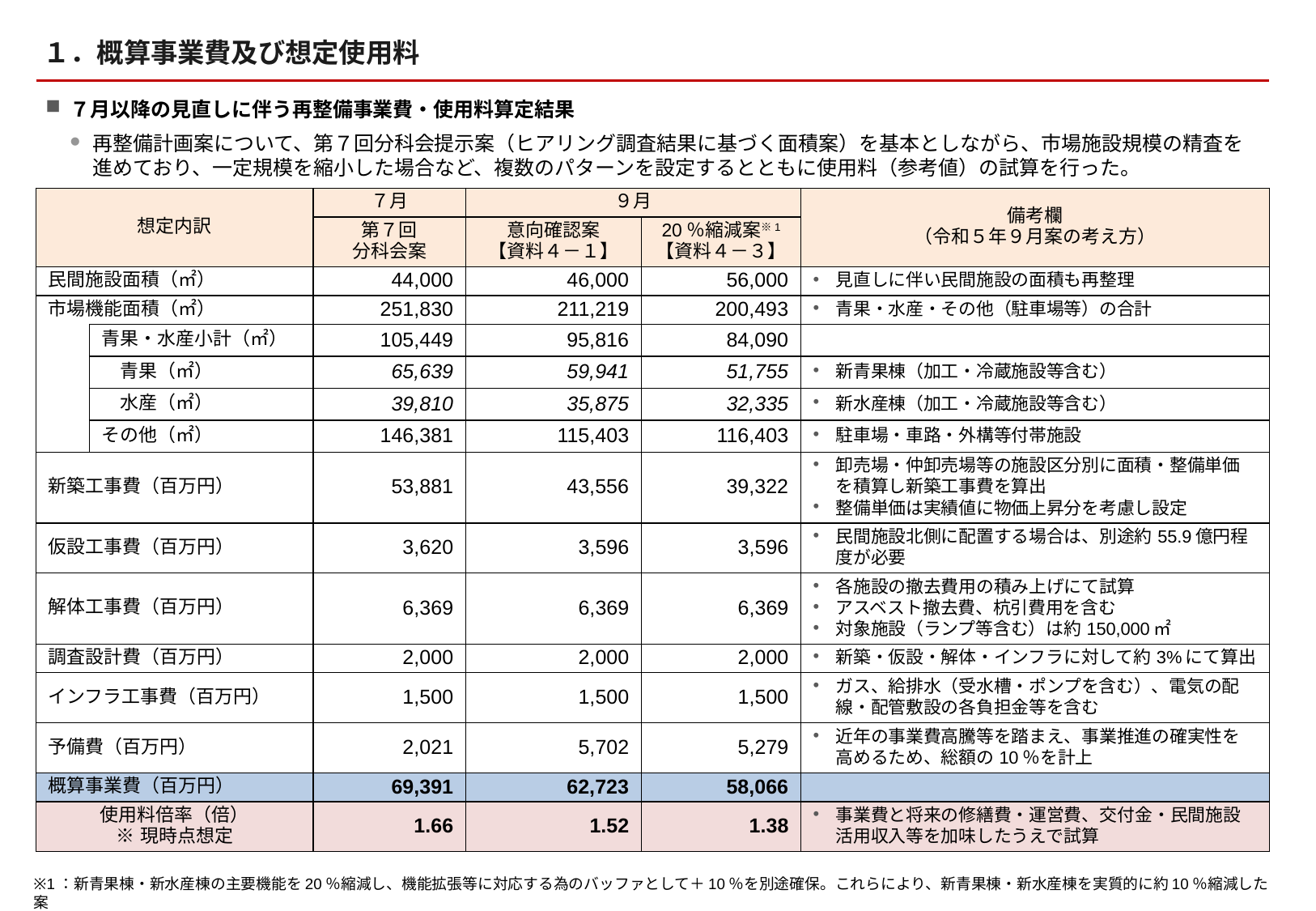

１．概算事業費及び想定使用料
７月以降の見直しに伴う再整備事業費・使用料算定結果
再整備計画案について、第７回分科会提示案（ヒアリング調査結果に基づく面積案）を基本としながら、市場施設規模の精査を進めており、一定規模を縮小した場合など、複数のパターンを設定するとともに使用料（参考値）の試算を行った。
| 想定内訳 |  | ７月 | ９月 |  | 備考欄 （令和５年９月案の考え方） |
| --- | --- | --- | --- | --- | --- |
| 想定内訳 |  | 第７回 分科会案 | 意向確認案 【資料４－１】 | 20％縮減案※1 【資料４－３】 |  |
| 民間施設面積（㎡） |  | 44,000 | 46,000 | 56,000 | 見直しに伴い民間施設の面積も再整理 |
| 市場機能面積（㎡） |  | 251,830 | 211,219 | 200,493 | 青果・水産・その他（駐車場等）の合計 |
|  | 青果・水産小計（㎡） | 105,449 | 95,816 | 84,090 |  |
|  | 青果（㎡） | 65,639 | 59,941 | 51,755 | 新青果棟（加工・冷蔵施設等含む） |
|  | 水産（㎡） | 39,810 | 35,875 | 32,335 | 新水産棟（加工・冷蔵施設等含む） |
|  | その他（㎡） | 146,381 | 115,403 | 116,403 | 駐車場・車路・外構等付帯施設 |
| 新築工事費（百万円） |  | 53,881 | 43,556 | 39,322 | 卸売場・仲卸売場等の施設区分別に面積・整備単価を積算し新築工事費を算出 整備単価は実績値に物価上昇分を考慮し設定 |
| 仮設工事費（百万円） |  | 3,620 | 3,596 | 3,596 | 民間施設北側に配置する場合は、別途約55.9億円程度が必要 |
| 解体工事費（百万円） |  | 6,369 | 6,369 | 6,369 | 各施設の撤去費用の積み上げにて試算 アスベスト撤去費、杭引費用を含む 対象施設（ランプ等含む）は約150,000㎡ |
| 調査設計費（百万円） |  | 2,000 | 2,000 | 2,000 | 新築・仮設・解体・インフラに対して約3%にて算出 |
| インフラ工事費（百万円） |  | 1,500 | 1,500 | 1,500 | ガス、給排水（受水槽・ポンプを含む）、電気の配線・配管敷設の各負担⾦等を含む |
| 予備費（百万円） |  | 2,021 | 5,702 | 5,279 | 近年の事業費高騰等を踏まえ、事業推進の確実性を高めるため、総額の10％を計上 |
| 概算事業費（百万円） |  | 69,391 | 62,723 | 58,066 |  |
| 使用料倍率（倍） ※現時点想定 |  | 1.66 | 1.52 | 1.38 | 事業費と将来の修繕費・運営費、交付金・民間施設活用収入等を加味したうえで試算 |
※1：新青果棟・新水産棟の主要機能を20％縮減し、機能拡張等に対応する為のバッファとして＋10％を別途確保。これらにより、新青果棟・新水産棟を実質的に約10％縮減した案